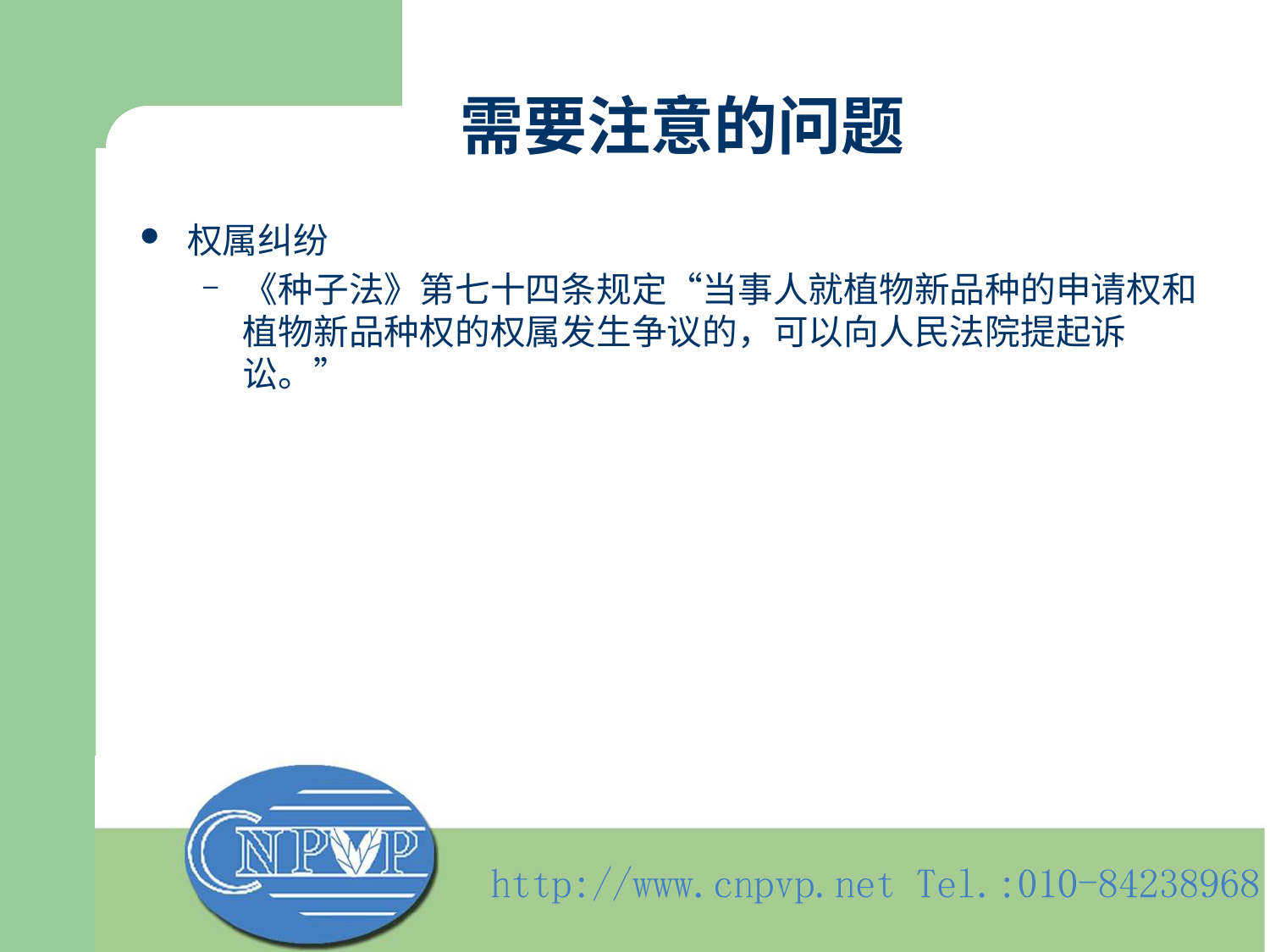

# 需要注意的问题
权属纠纷
《种子法》第七十四条规定“当事人就植物新品种的申请权和植物新品种权的权属发生争议的，可以向人民法院提起诉讼。”